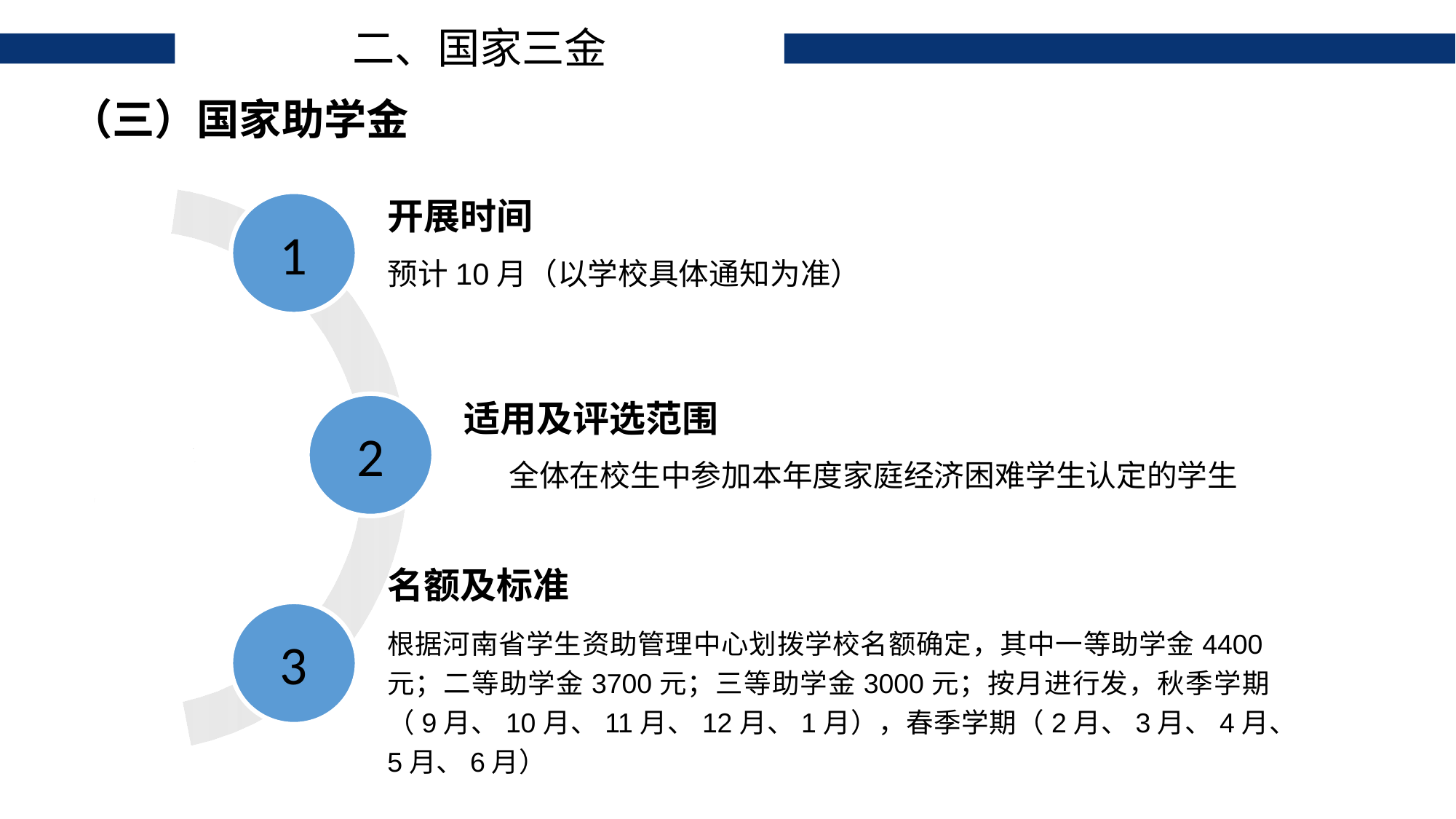

二、国家三金
（三）国家助学金
开展时间
1
预计10月（以学校具体通知为准）
适用及评选范围
2
全体在校生中参加本年度家庭经济困难学生认定的学生
名额及标准
3
根据河南省学生资助管理中心划拨学校名额确定，其中一等助学金4400元；二等助学金3700元；三等助学金3000元；按月进行发，秋季学期（9月、10月、11月、12月、1月），春季学期（2月、3月、4月、5月、6月）